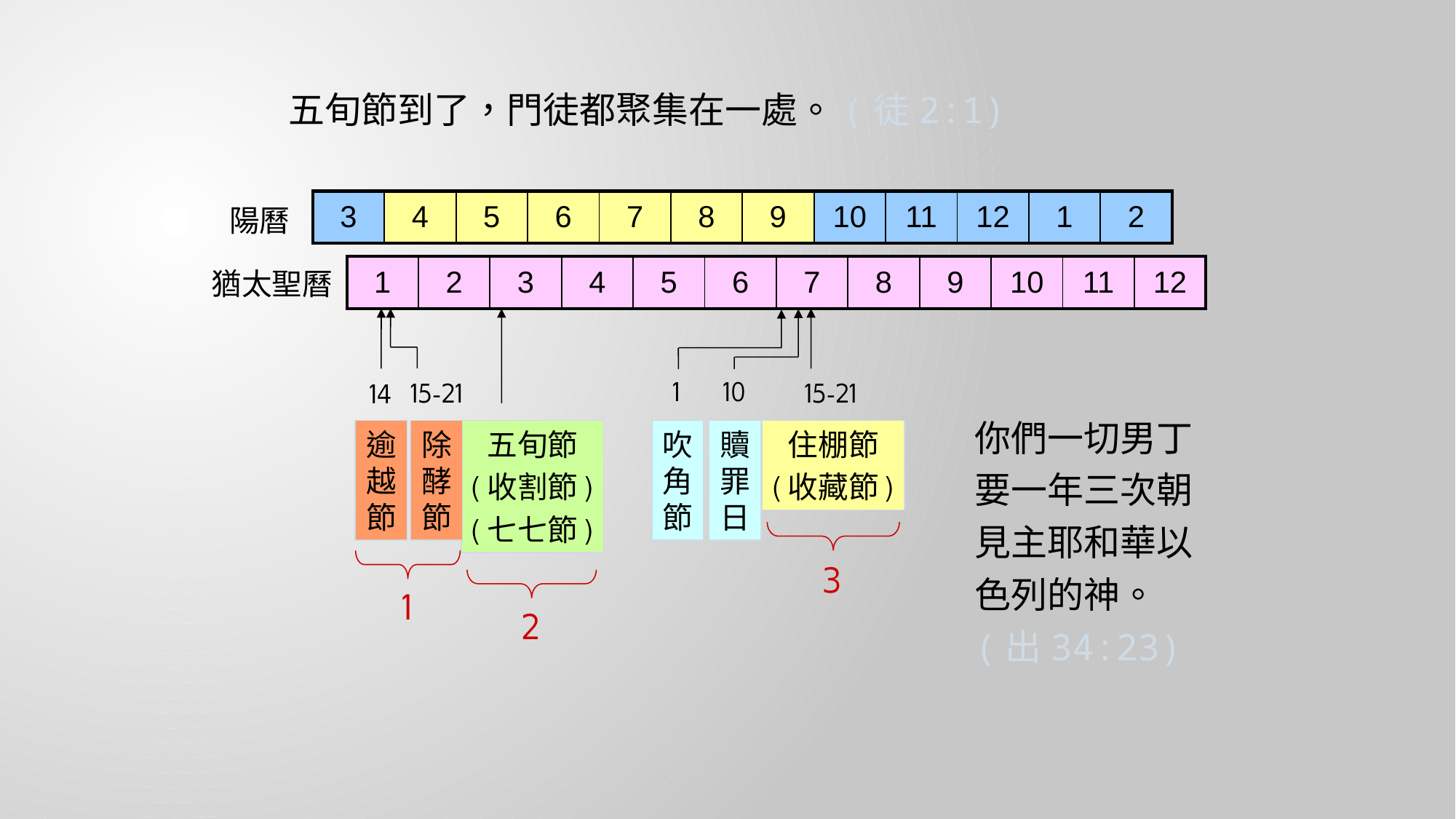

五旬節到了，門徒都聚集在一處。(徒2:1)
| 3 | 4 | 5 | 6 | 7 | 8 | 9 | 10 | 11 | 12 | 1 | 2 |
| --- | --- | --- | --- | --- | --- | --- | --- | --- | --- | --- | --- |
陽曆
| 1 | 2 | 3 | 4 | 5 | 6 | 7 | 8 | 9 | 10 | 11 | 12 |
| --- | --- | --- | --- | --- | --- | --- | --- | --- | --- | --- | --- |
猶太聖曆

1
10
15-21
15-21
14
你們一切男丁要一年三次朝見主耶和華以色列的神。(出34:23)
逾
越
節
除
酵
節
吹
角
節
贖
罪
日
住棚節
(收藏節)
五旬節
(收割節)
(七七節)

3
1
2